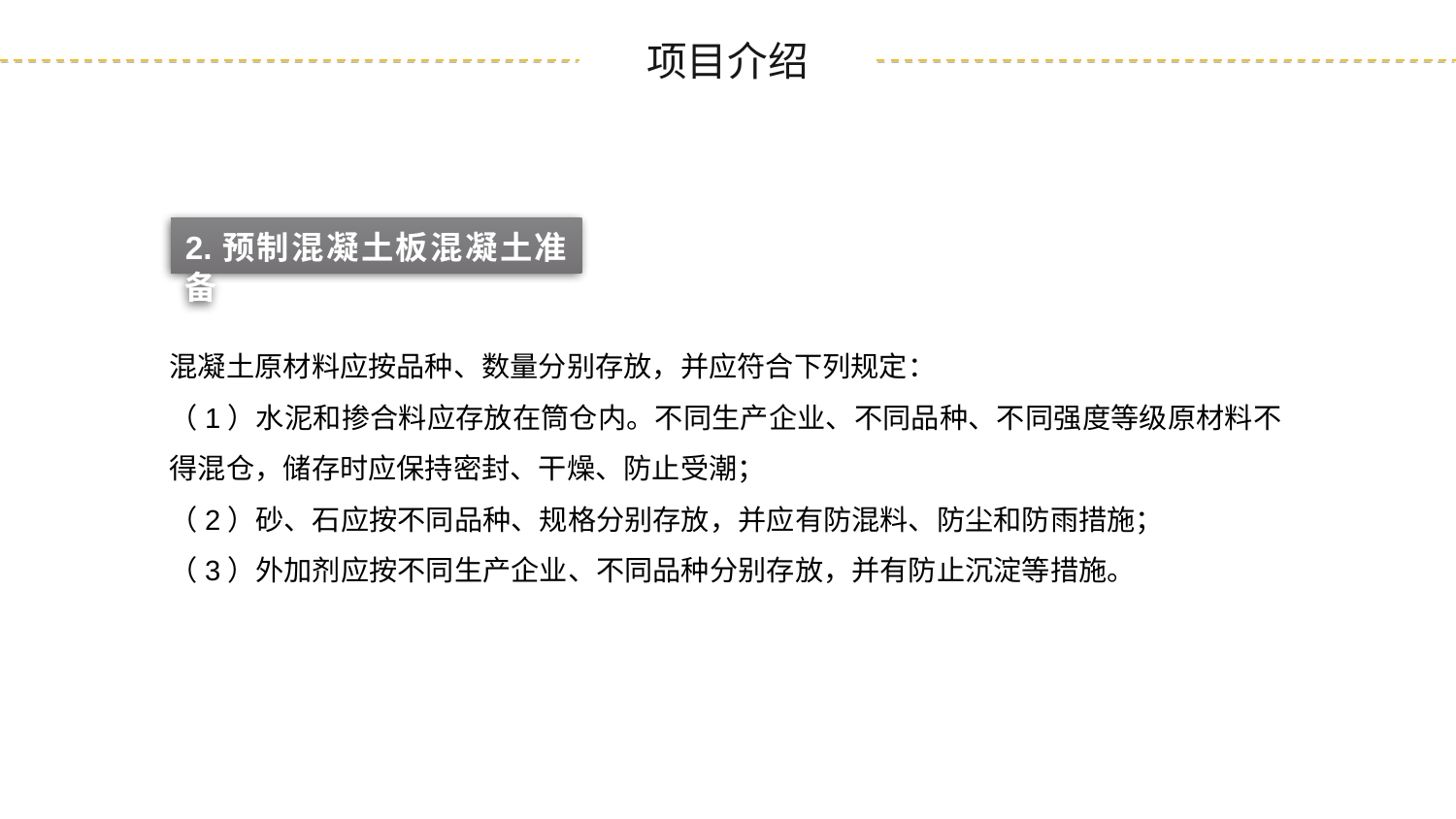

2.预制混凝土板混凝土准备
混凝土原材料应按品种、数量分别存放，并应符合下列规定：
（1）水泥和掺合料应存放在筒仓内。不同生产企业、不同品种、不同强度等级原材料不得混仓，储存时应保持密封、干燥、防止受潮；
（2）砂、石应按不同品种、规格分别存放，并应有防混料、防尘和防雨措施；
（3）外加剂应按不同生产企业、不同品种分别存放，并有防止沉淀等措施。